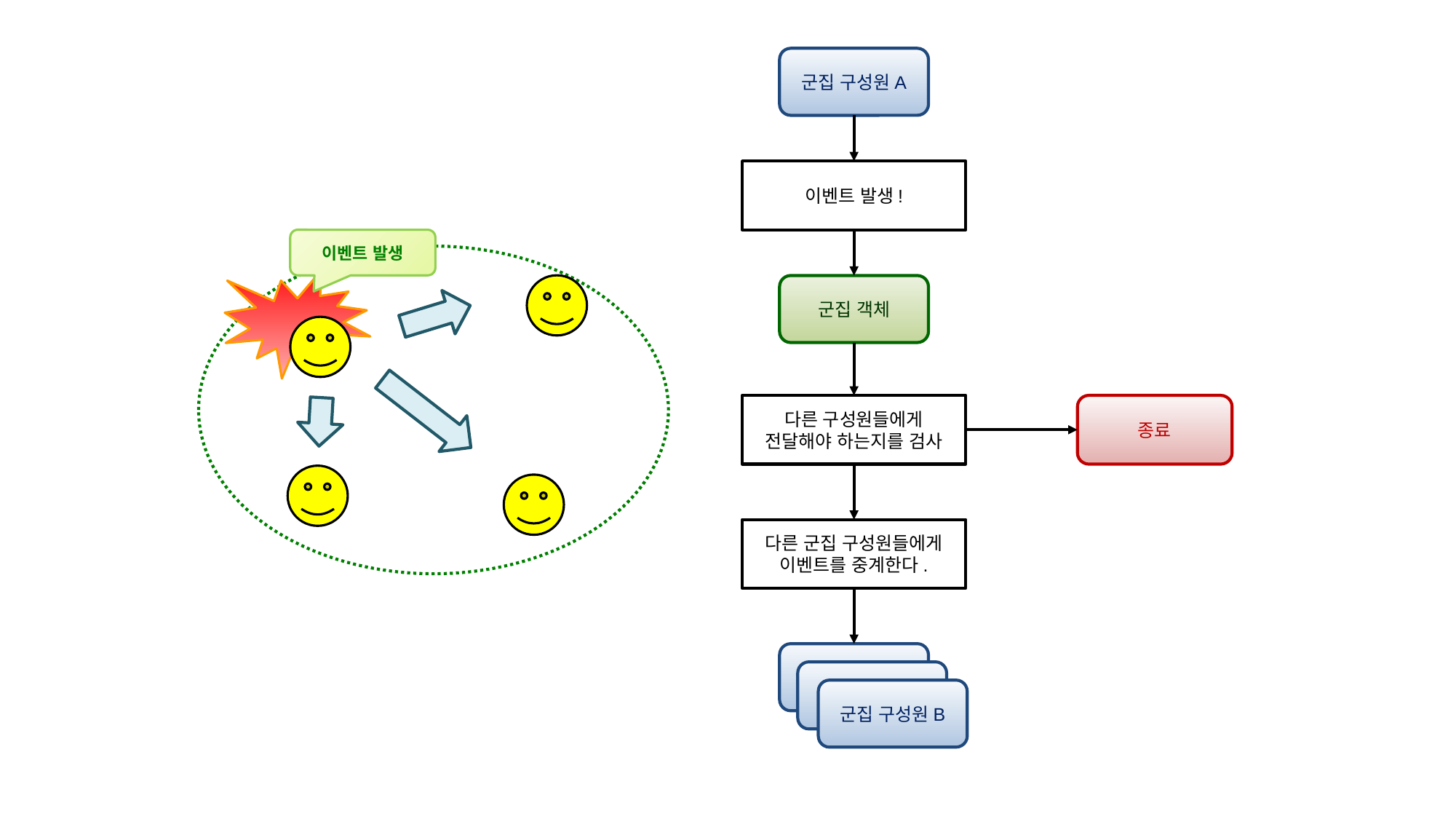

군집 구성원A
이벤트 발생!
이벤트 발생

군집 객체

다른 구성원들에게 전달해야 하는지를 검사
종료

다른 군집 구성원들에게 이벤트를 중계한다.
군집 구성원B
군집 구성원B
군집 구성원B